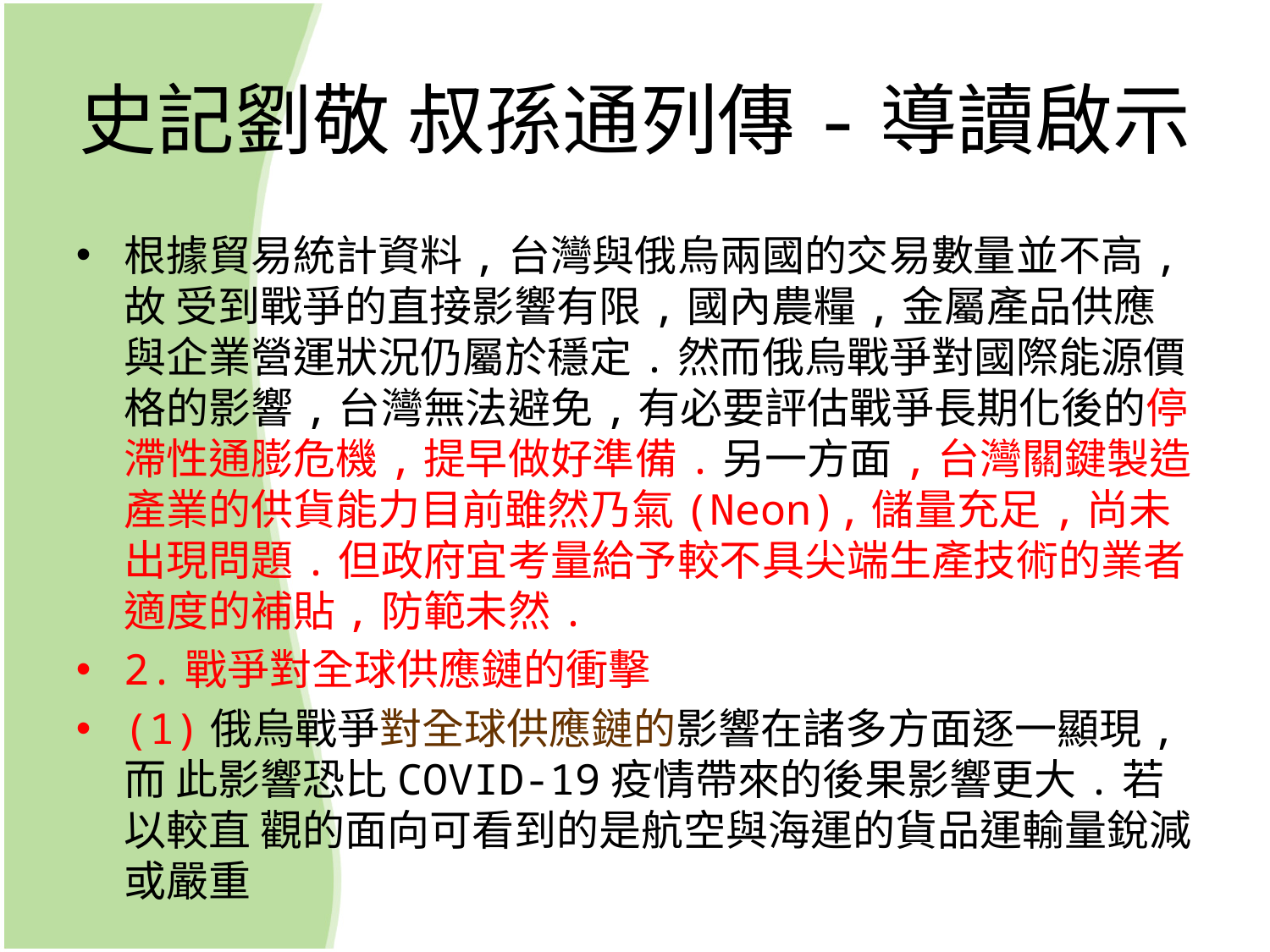

# 史記劉敬 叔孫通列傳-導讀啟示
根據貿易統計資料,台灣與俄烏兩國的交易數量並不高,故 受到戰爭的直接影響有限,國內農糧,金屬產品供應與企業營運狀況仍屬於穩定.然而俄烏戰爭對國際能源價格的影響,台灣無法避免,有必要評估戰爭長期化後的停滯性通膨危機,提早做好準備.另一方面,台灣關鍵製造產業的供貨能力目前雖然乃氣(Neon),儲量充足,尚未出現問題.但政府宜考量給予較不具尖端生產技術的業者適度的補貼,防範未然.
2.戰爭對全球供應鏈的衝擊
(1)俄烏戰爭對全球供應鏈的影響在諸多方面逐一顯現,而 此影響恐比COVID-19疫情帶來的後果影響更大.若以較直 觀的面向可看到的是航空與海運的貨品運輸量銳減或嚴重